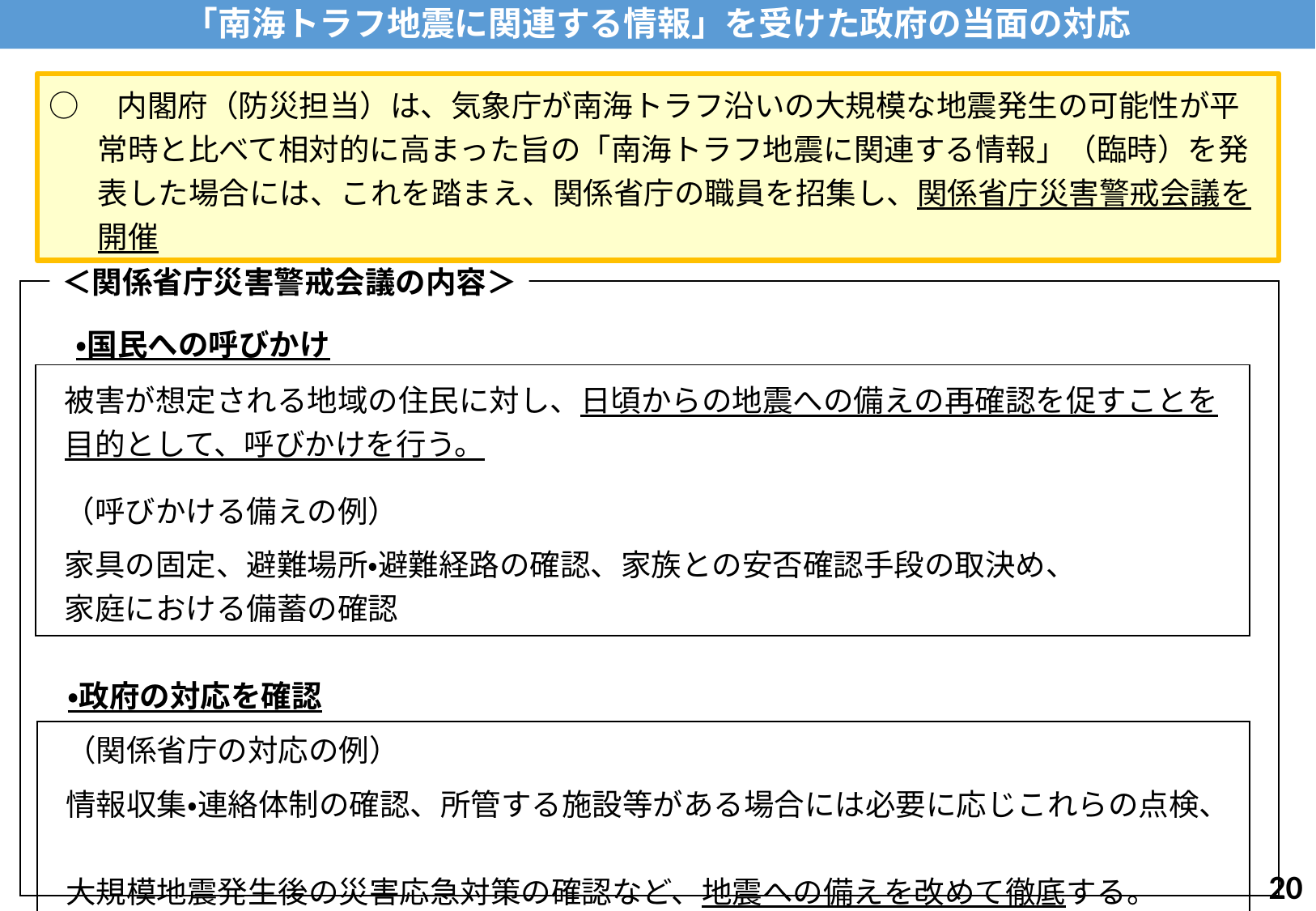

「南海トラフ地震に関連する情報」を受けた政府の当面の対応
○　内閣府（防災担当）は、気象庁が南海トラフ沿いの大規模な地震発生の可能性が平常時と比べて相対的に高まった旨の「南海トラフ地震に関連する情報」（臨時）を発表した場合には、これを踏まえ、関係省庁の職員を招集し、関係省庁災害警戒会議を開催
＜関係省庁災害警戒会議の内容＞

　・国民への呼びかけ
被害が想定される地域の住民に対し、日頃からの地震への備えの再確認を促すことを目的として、呼びかけを行う。
（呼びかける備えの例）
家具の固定、避難場所・避難経路の確認、家族との安否確認手段の取決め、
家庭における備蓄の確認
　・政府の対応を確認
（関係省庁の対応の例）
情報収集・連絡体制の確認、所管する施設等がある場合には必要に応じこれらの点検、
大規模地震発生後の災害応急対策の確認など、地震への備えを改めて徹底する。
20